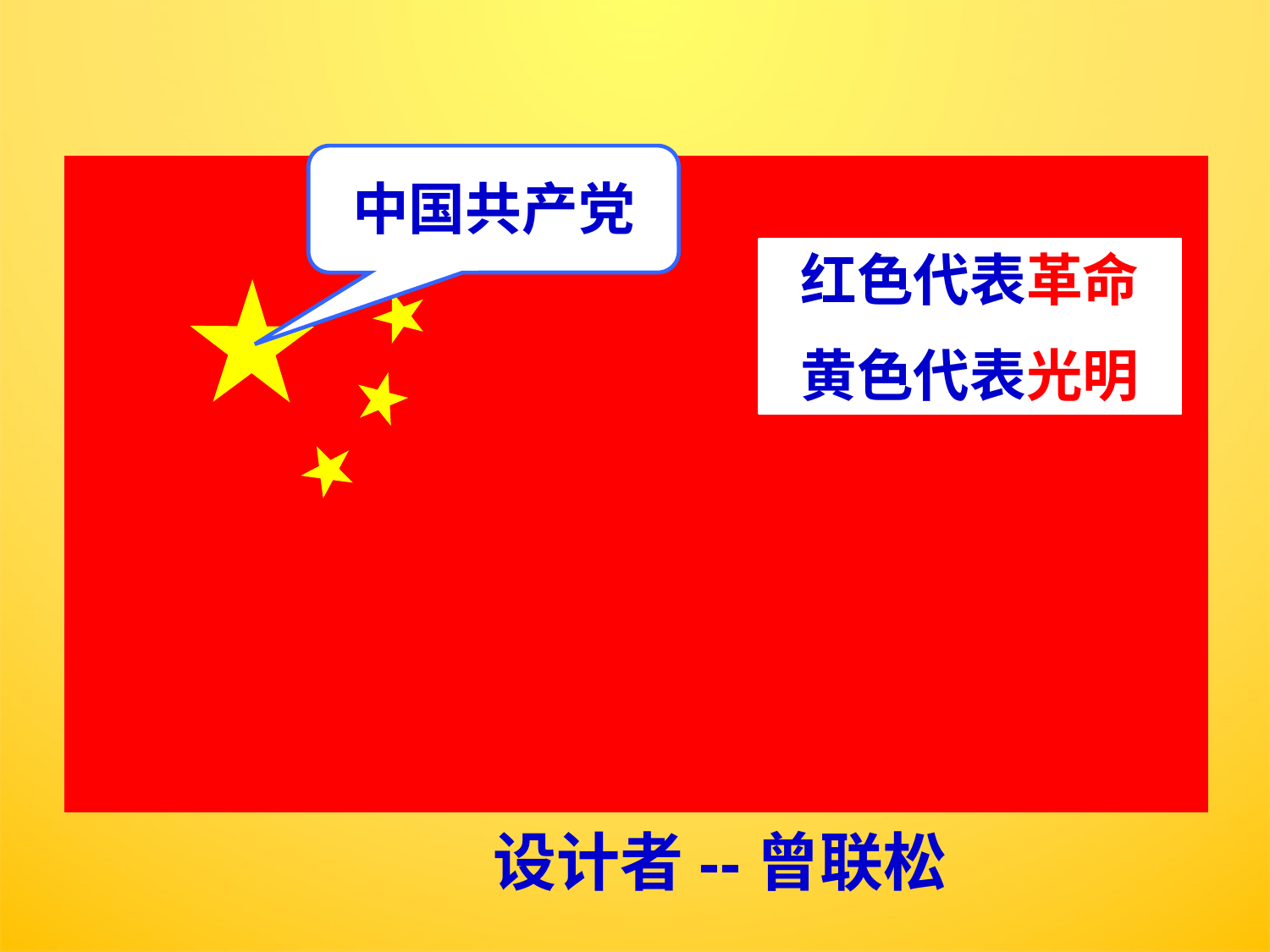

中国共产党

国旗----五星红旗
国歌----《义勇军进行曲》
国都----北京
纪年方法----以公元纪年
红色代表革命
黄色代表光明
设计者--曾联松